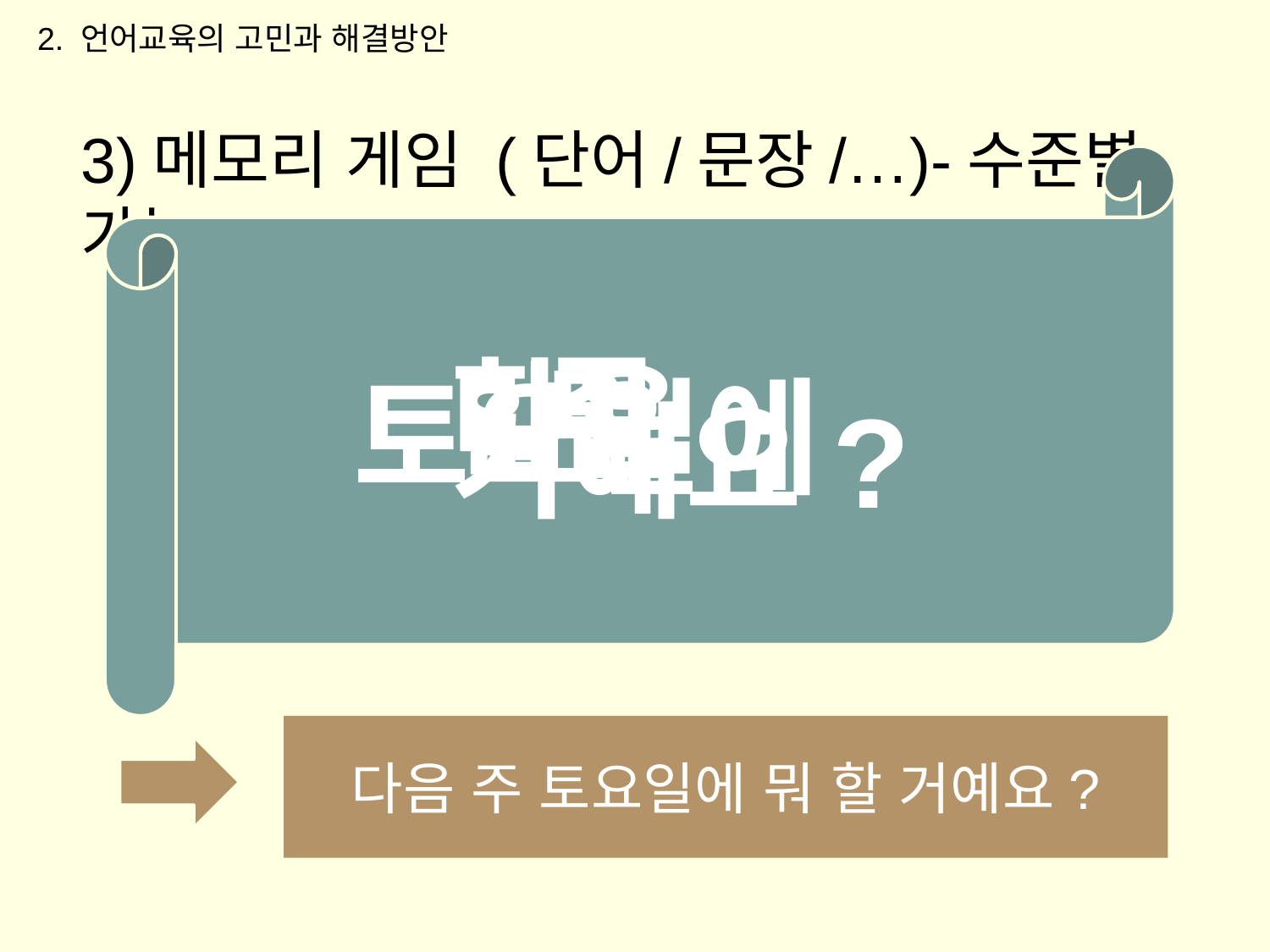

2. 언어교육의 고민과 해결방안

3)메모리 게임 (단어/문장/…)-수준별 가능

주
할
다음
뭐
토요일에
거예요?
다음 주 토요일에 뭐 할 거예요?